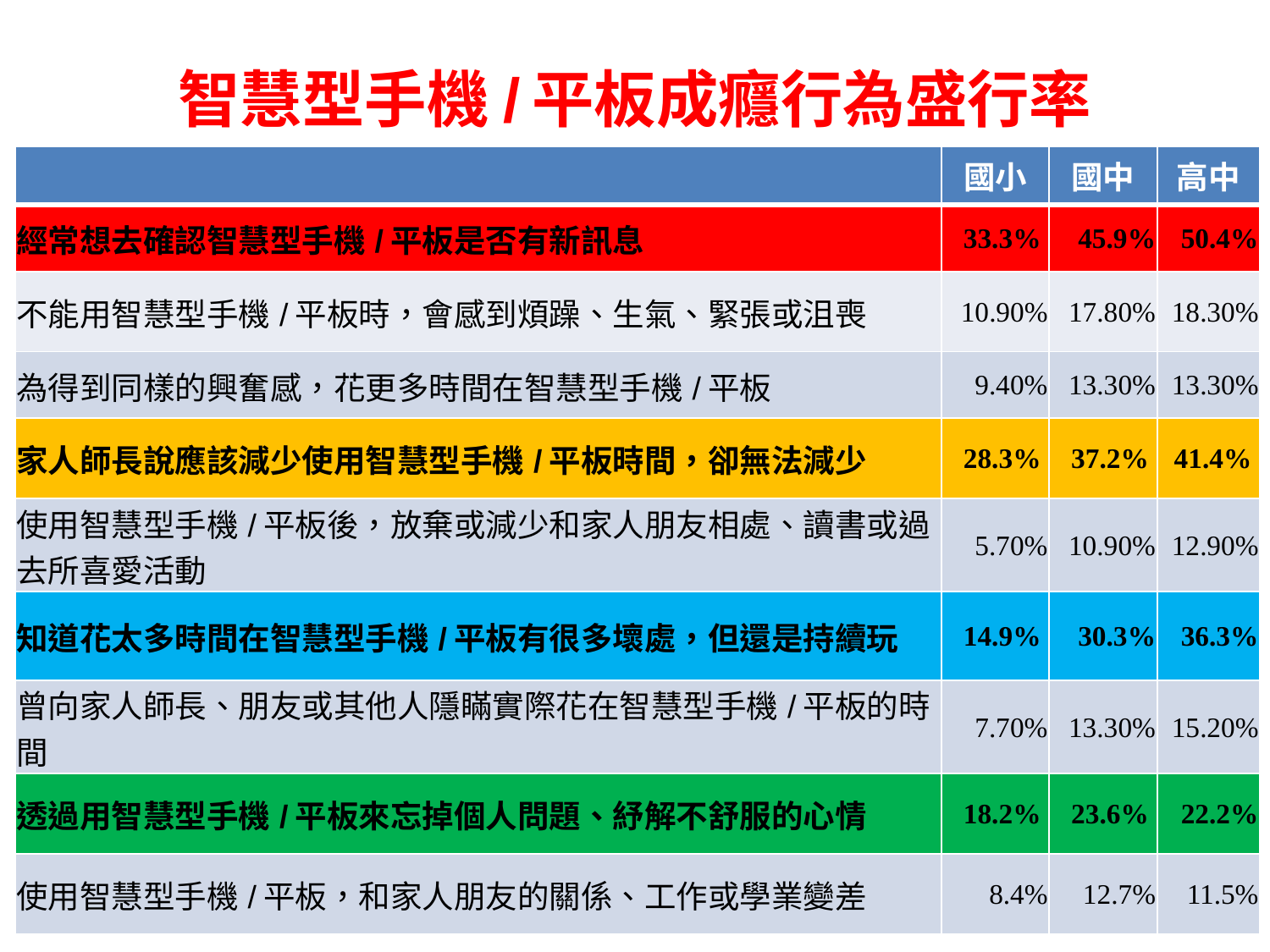

# 智慧型手機/平板成癮行為盛行率
|  | 國小 | 國中 | 高中 |
| --- | --- | --- | --- |
| 經常想去確認智慧型手機/平板是否有新訊息 | 33.3% | 45.9% | 50.4% |
| 不能用智慧型手機/平板時，會感到煩躁、生氣、緊張或沮喪 | 10.90% | 17.80% | 18.30% |
| 為得到同樣的興奮感，花更多時間在智慧型手機/平板 | 9.40% | 13.30% | 13.30% |
| 家人師長說應該減少使用智慧型手機/平板時間，卻無法減少 | 28.3% | 37.2% | 41.4% |
| 使用智慧型手機/平板後，放棄或減少和家人朋友相處、讀書或過去所喜愛活動 | 5.70% | 10.90% | 12.90% |
| 知道花太多時間在智慧型手機/平板有很多壞處，但還是持續玩 | 14.9% | 30.3% | 36.3% |
| 曾向家人師長、朋友或其他人隱瞞實際花在智慧型手機/平板的時間 | 7.70% | 13.30% | 15.20% |
| 透過用智慧型手機/平板來忘掉個人問題、紓解不舒服的心情 | 18.2% | 23.6% | 22.2% |
| 使用智慧型手機/平板，和家人朋友的關係、工作或學業變差 | 8.4% | 12.7% | 11.5% |
29